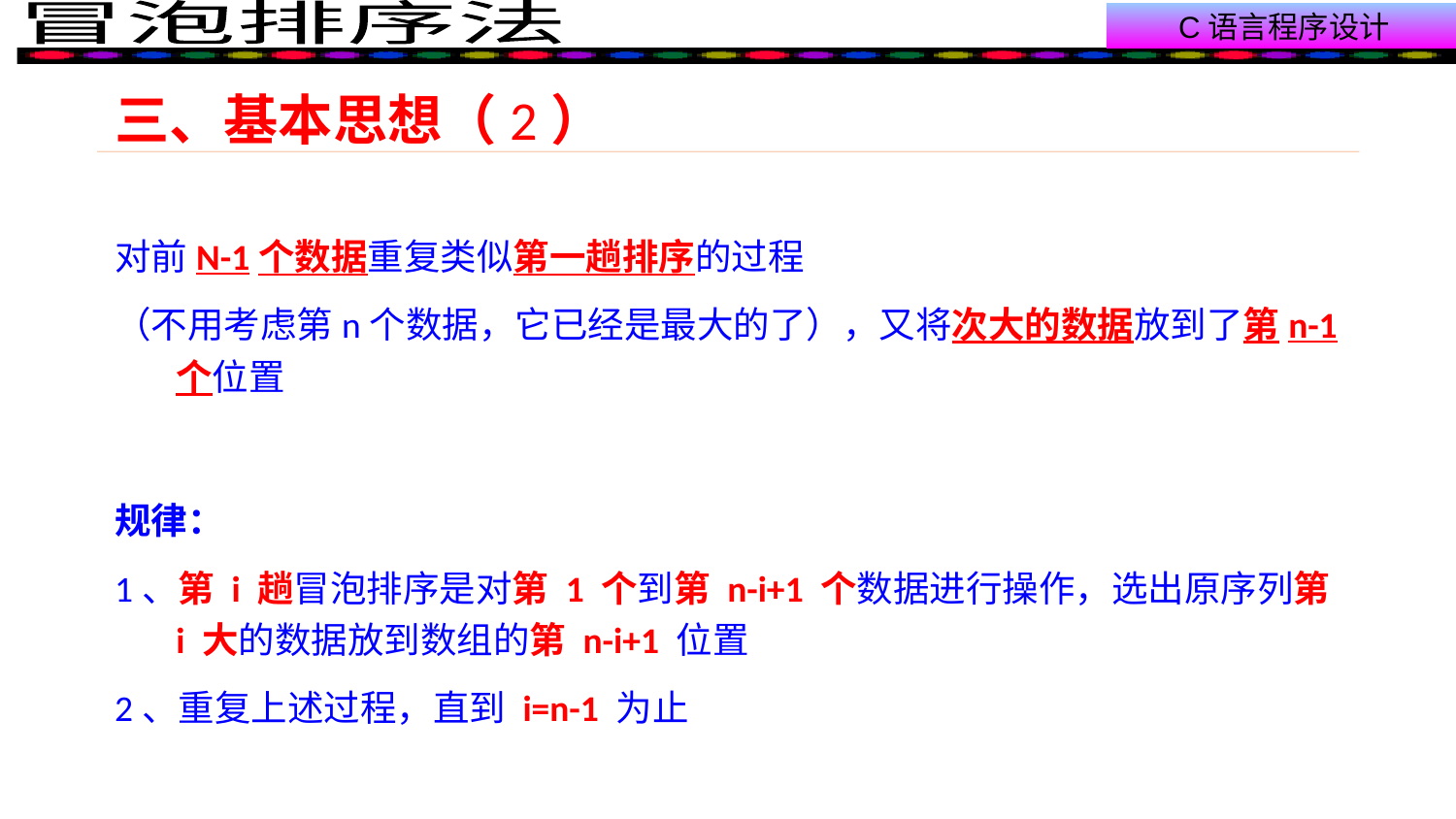

# 三、基本思想（2）
对前N-1个数据重复类似第一趟排序的过程
（不用考虑第n个数据，它已经是最大的了），又将次大的数据放到了第n-1个位置

规律：
1、第 i 趟冒泡排序是对第 1 个到第 n-i+1 个数据进行操作，选出原序列第 i 大的数据放到数组的第 n-i+1 位置
2、重复上述过程，直到 i=n-1 为止